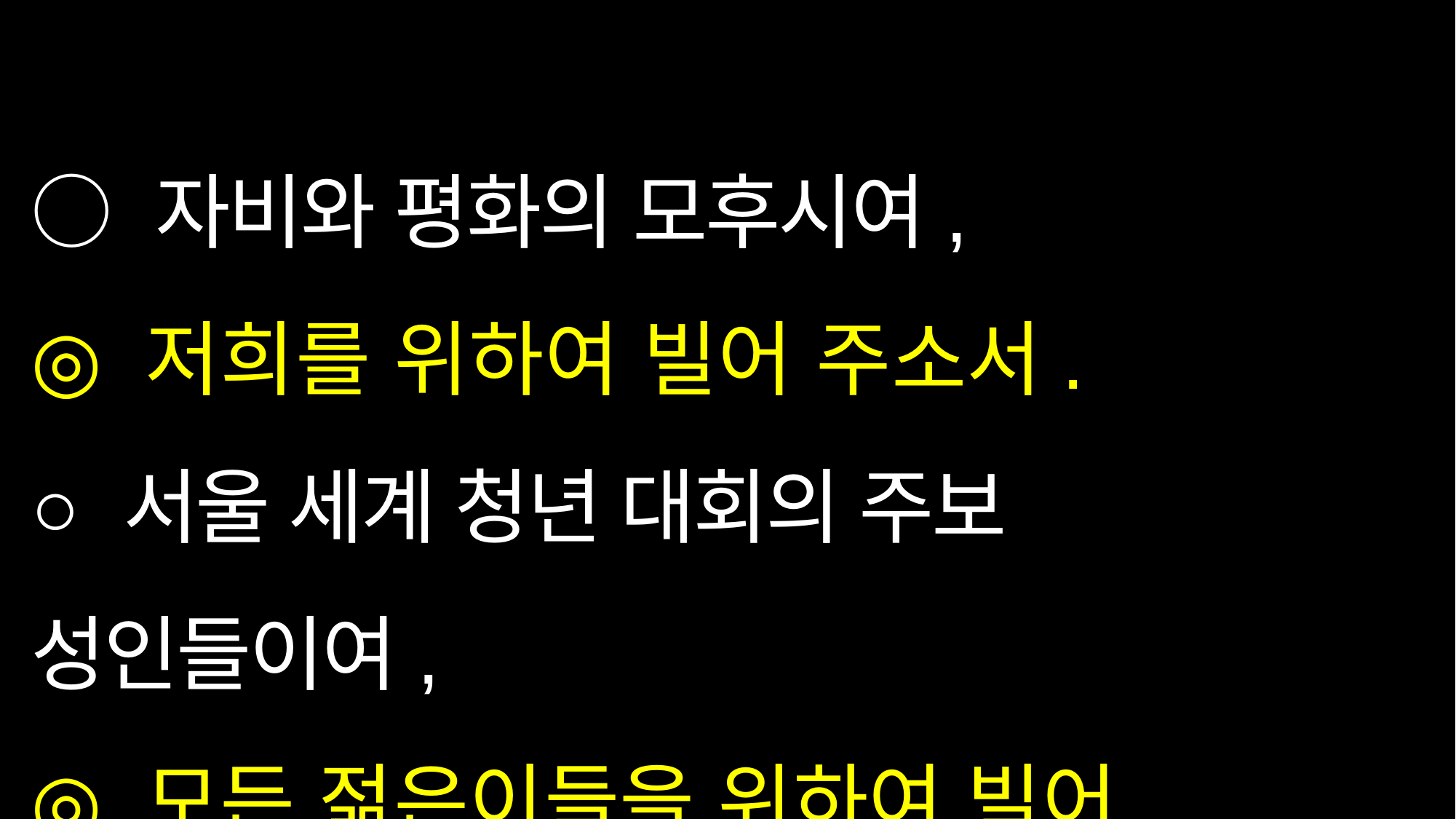

○ 자비와 평화의 모후시여,
◎ 저희를 위하여 빌어 주소서.
○ 서울 세계 청년 대회의 주보 성인들이여,
◎ 모든 젊은이들을 위하여 빌어 주소서.